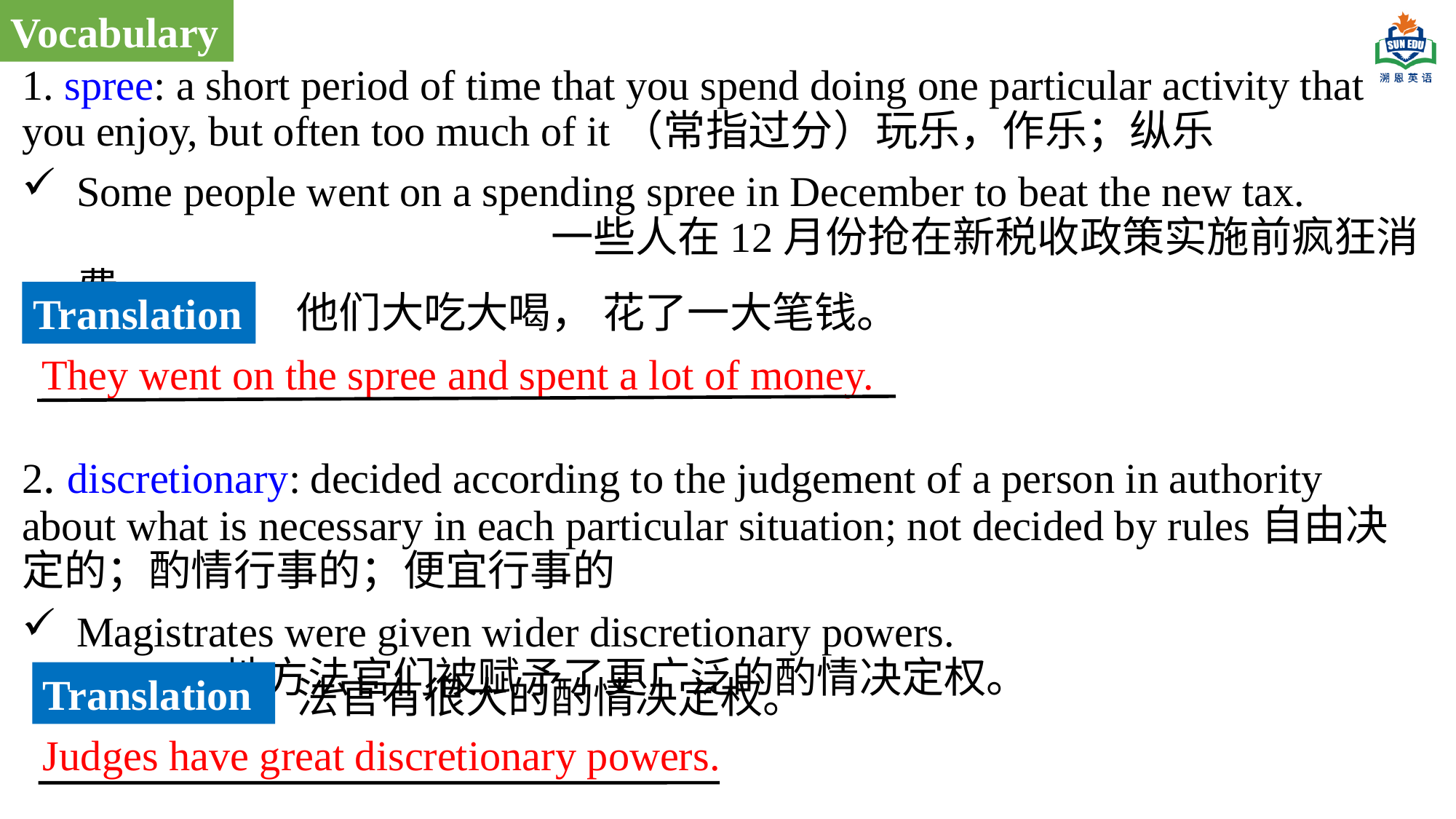

Vocabulary
1. spree: a short period of time that you spend doing one particular activity that you enjoy, but often too much of it（常指过分）玩乐，作乐；纵乐
Some people went on a spending spree in December to beat the new tax.                                                       一些人在12月份抢在新税收政策实施前疯狂消费。

2. discretionary: decided according to the judgement of a person in authority about what is necessary in each particular situation; not decided by rules自由决定的；酌情行事的；便宜行事的
Magistrates were given wider discretionary powers.                                                          地方法官们被赋予了更广泛的酌情决定权。
他们大吃大喝， 花了一大笔钱。
Translation
They went on the spree and spent a lot of money.
Translation
法官有很大的酌情决定权。
Judges have great discretionary powers.